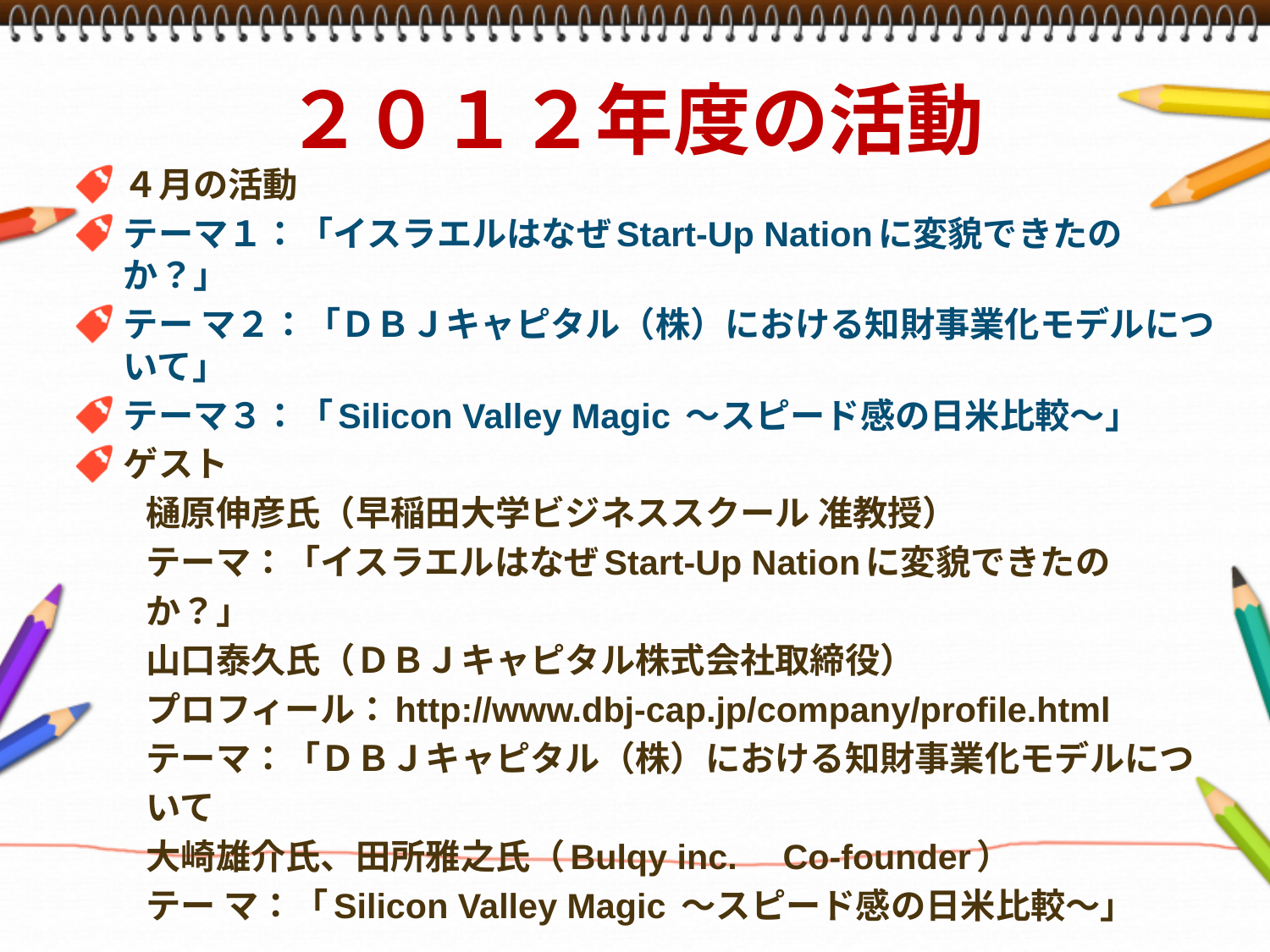

# ２０１２年度の活動
４月の活動
テーマ１：「イスラエルはなぜStart-Up Nationに変貌できたのか？」
テー マ２：「ＤＢＪキャピタル（株）における知財事業化モデルについて」
テーマ３：「Silicon Valley Magic ～スピード感の日米比較～」
ゲスト
　　樋原伸彦氏（早稲田大学ビジネススクール 准教授）
　　テーマ：「イスラエルはなぜStart-Up Nationに変貌できたの
　　か？」
　　山口泰久氏（ＤＢＪキャピタル株式会社取締役）
　　プロフィール：http://www.dbj-cap.jp/company/profile.html
　　テーマ：「ＤＢＪキャピタル（株）における知財事業化モデルにつ
　　いて
　　大崎雄介氏、田所雅之氏（Bulqy inc.　Co-founder）
　　テー マ：「Silicon Valley Magic ～スピード感の日米比較～」